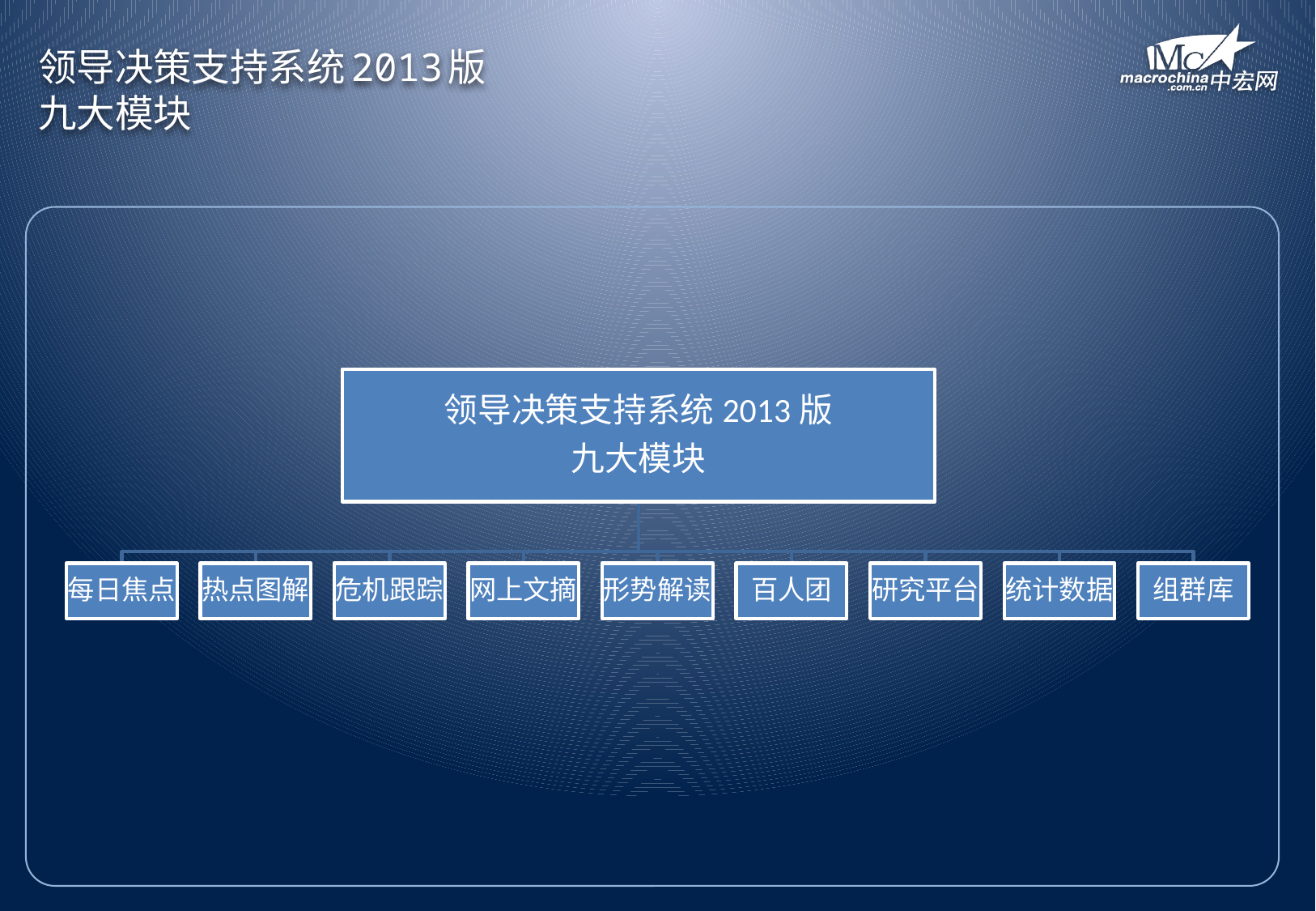

# 领导决策支持系统2013版 九大模块
领导决策支持系统2013版
九大模块
每日焦点
热点图解
危机跟踪
网上文摘
形势解读
百人团
研究平台
统计数据
组群库